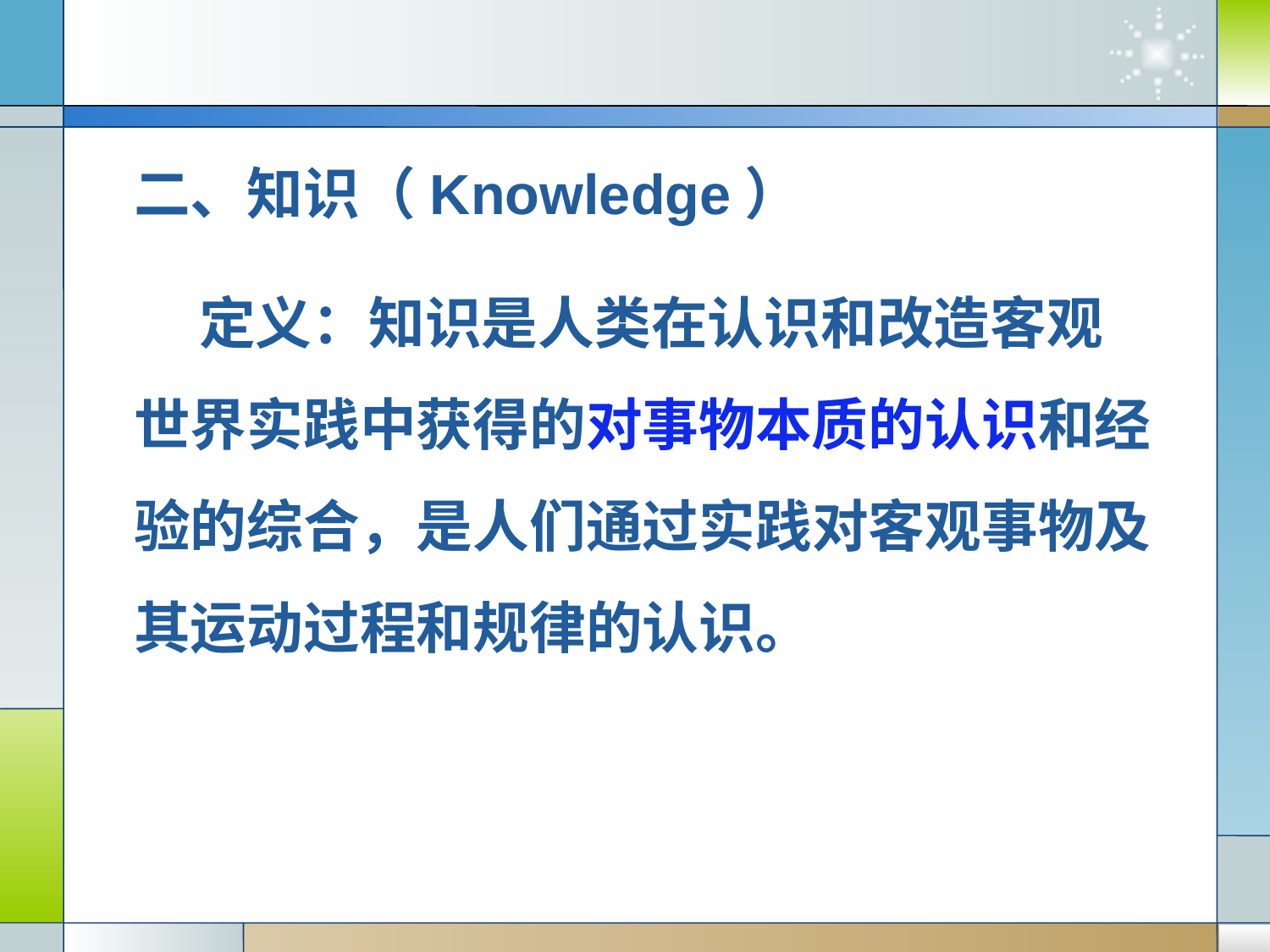

二、知识（Knowledge）
    定义：知识是人类在认识和改造客观世界实践中获得的对事物本质的认识和经验的综合，是人们通过实践对客观事物及其运动过程和规律的认识。